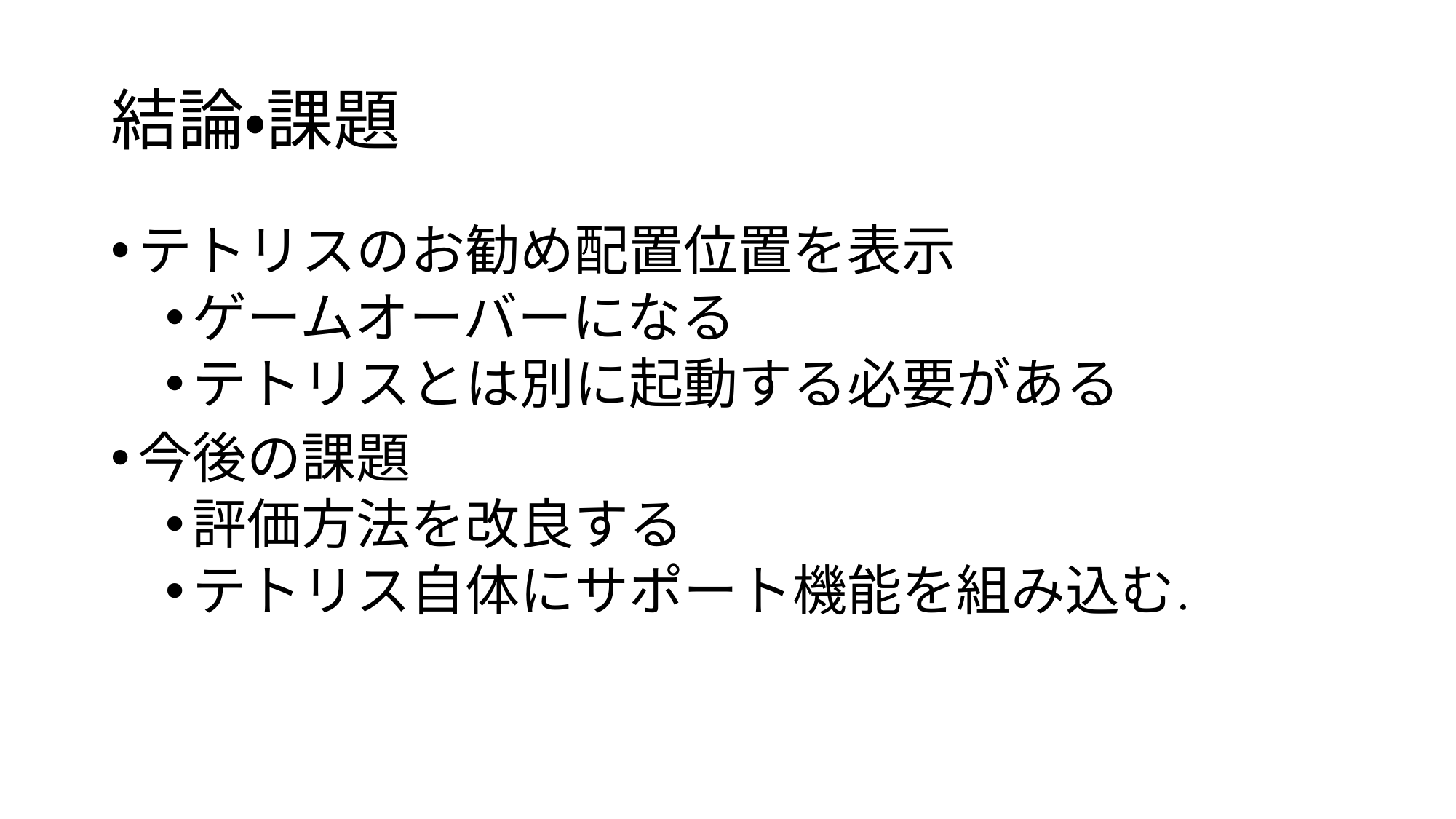

# 結論・課題
テトリスのお勧め配置位置を表示
ゲームオーバーになる
テトリスとは別に起動する必要がある
今後の課題
評価方法を改良する
テトリス自体にサポート機能を組み込む．